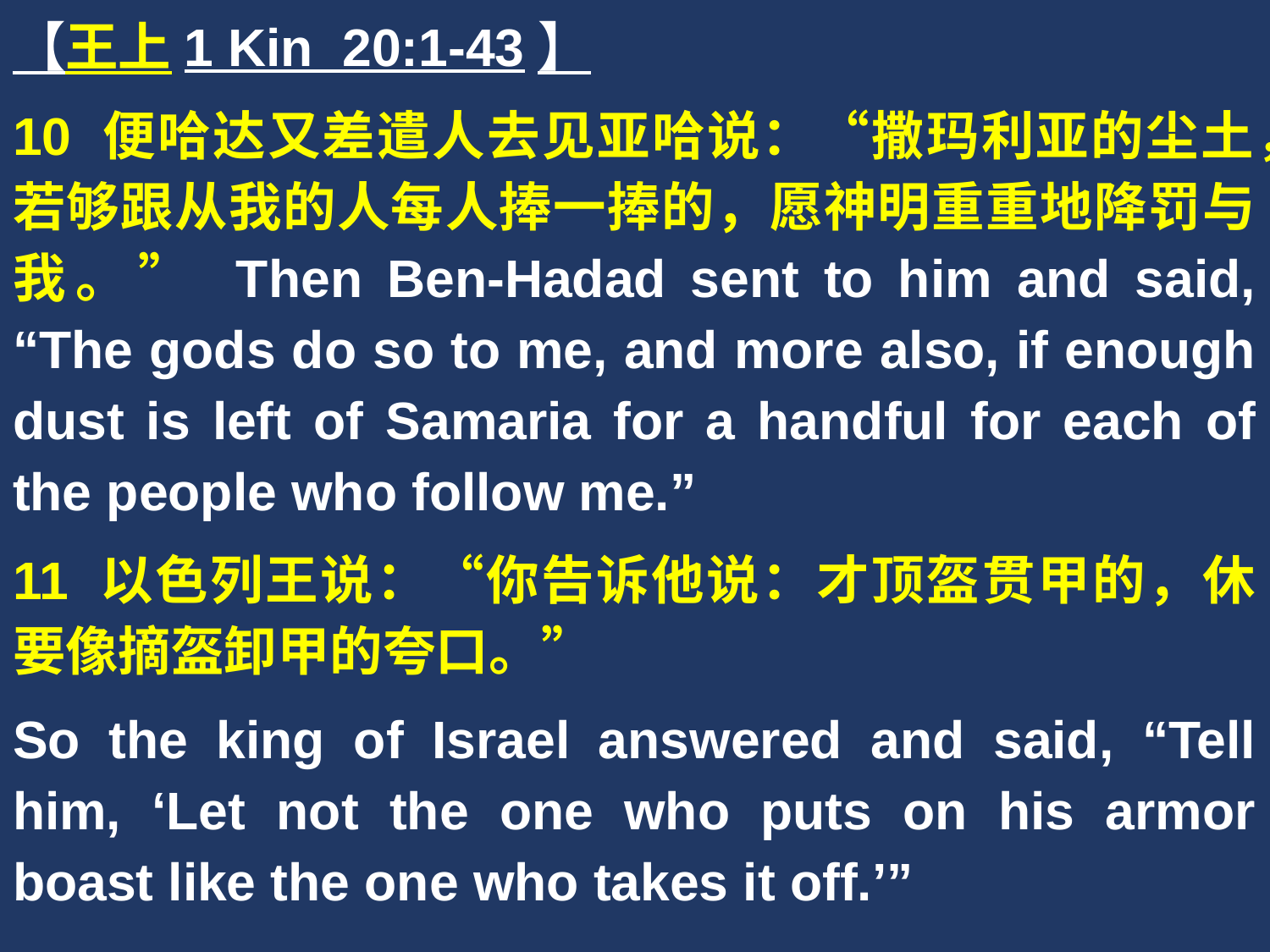

【王上1 Kin  20:1-43】
10 便哈达又差遣人去见亚哈说：“撒玛利亚的尘土，若够跟从我的人每人捧一捧的，愿神明重重地降罚与我。” Then Ben-Hadad sent to him and said, “The gods do so to me, and more also, if enough dust is left of Samaria for a handful for each of the people who follow me.”
11 以色列王说：“你告诉他说：才顶盔贯甲的，休要像摘盔卸甲的夸口。”
So the king of Israel answered and said, “Tell him, ‘Let not the one who puts on his armor boast like the one who takes it off.’”